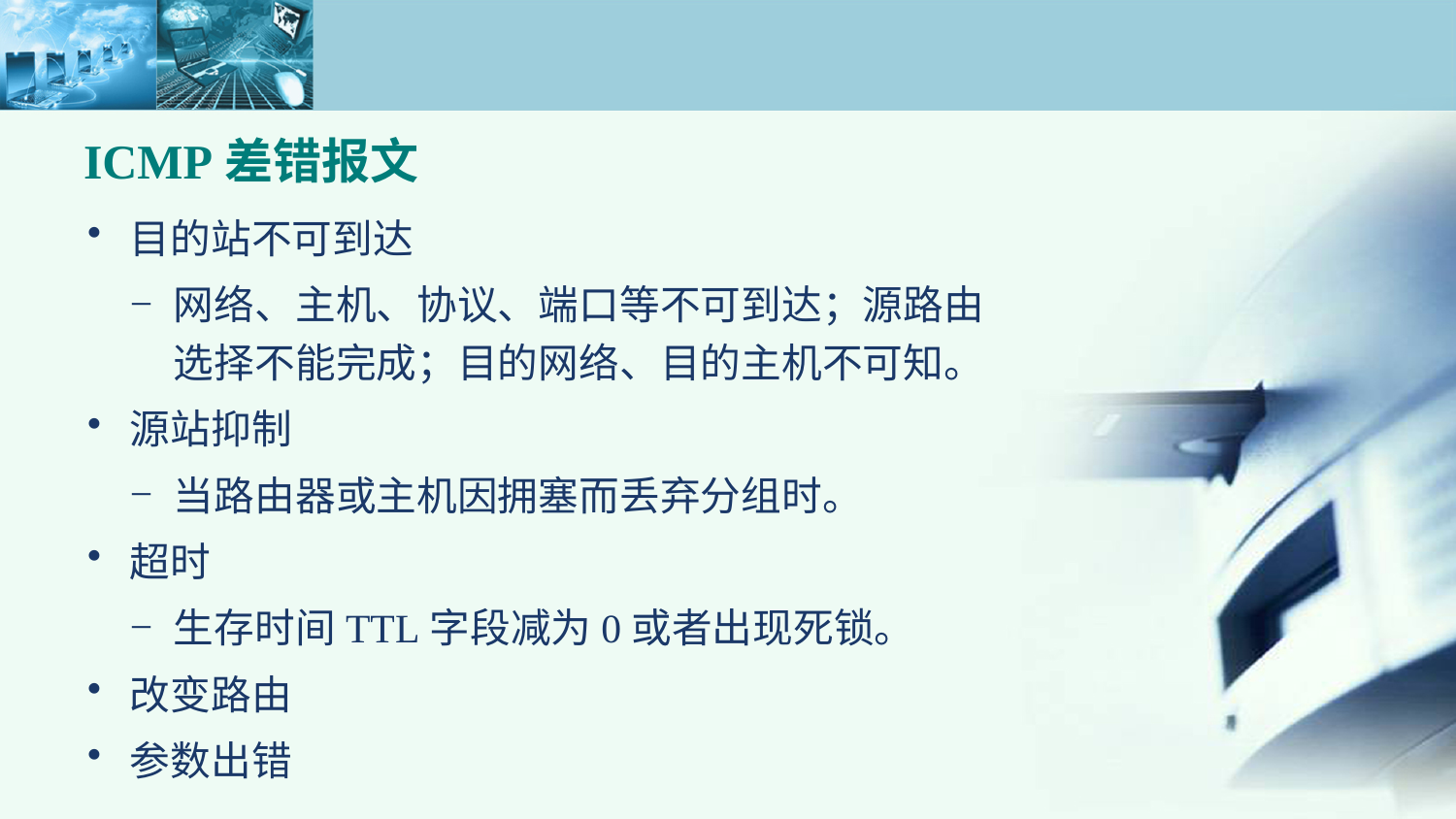

# ICMP差错报文
目的站不可到达
网络、主机、协议、端口等不可到达；源路由选择不能完成；目的网络、目的主机不可知。
源站抑制
当路由器或主机因拥塞而丢弃分组时。
超时
生存时间TTL字段减为0或者出现死锁。
改变路由
参数出错